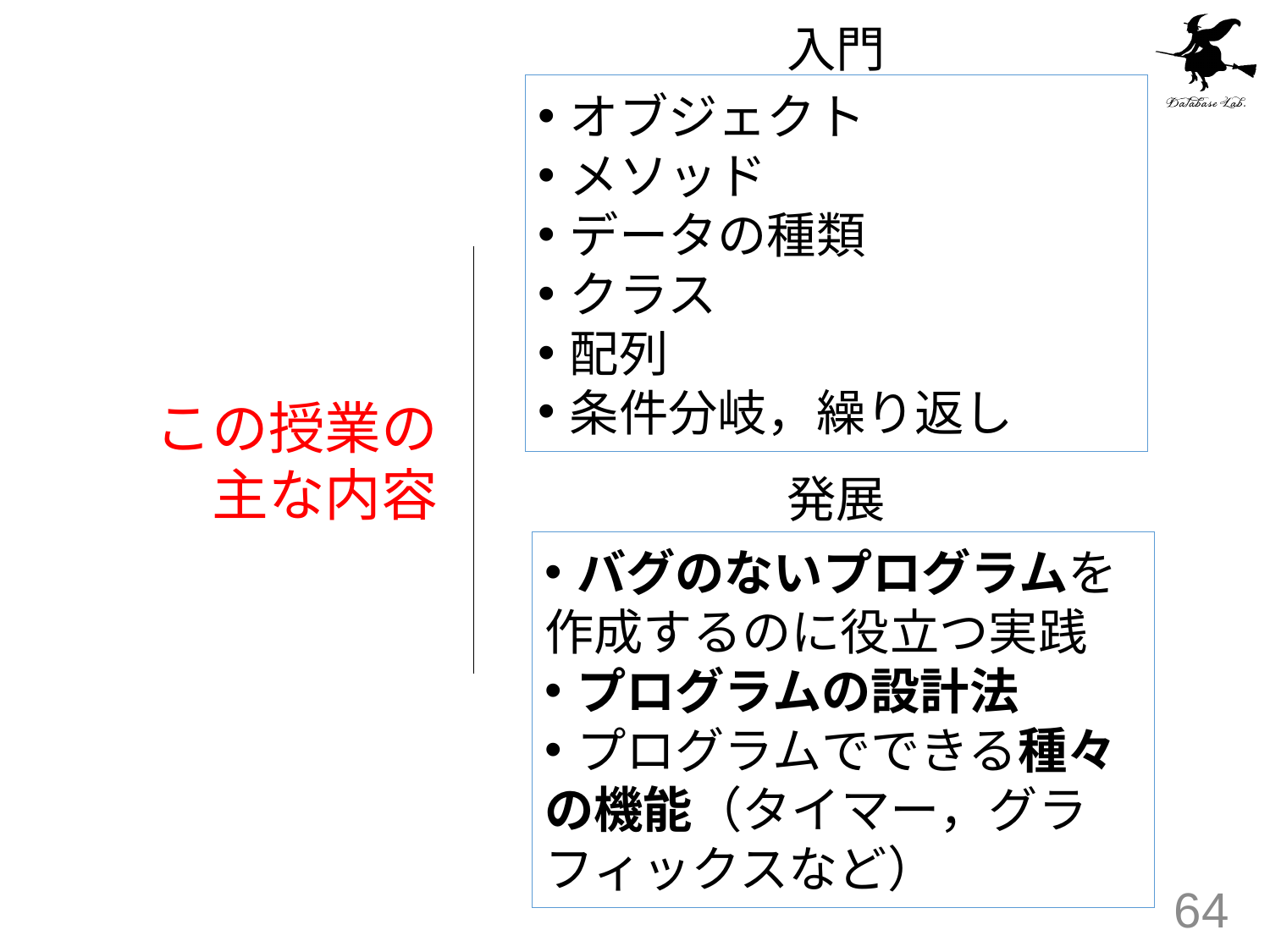

入門
オブジェクト
メソッド
データの種類
クラス
配列
条件分岐，繰り返し
# この授業の 主な内容
発展
バグのないプログラムを
作成するのに役立つ実践
プログラムの設計法
プログラムでできる種々
の機能（タイマー，グラ
フィックスなど）
64